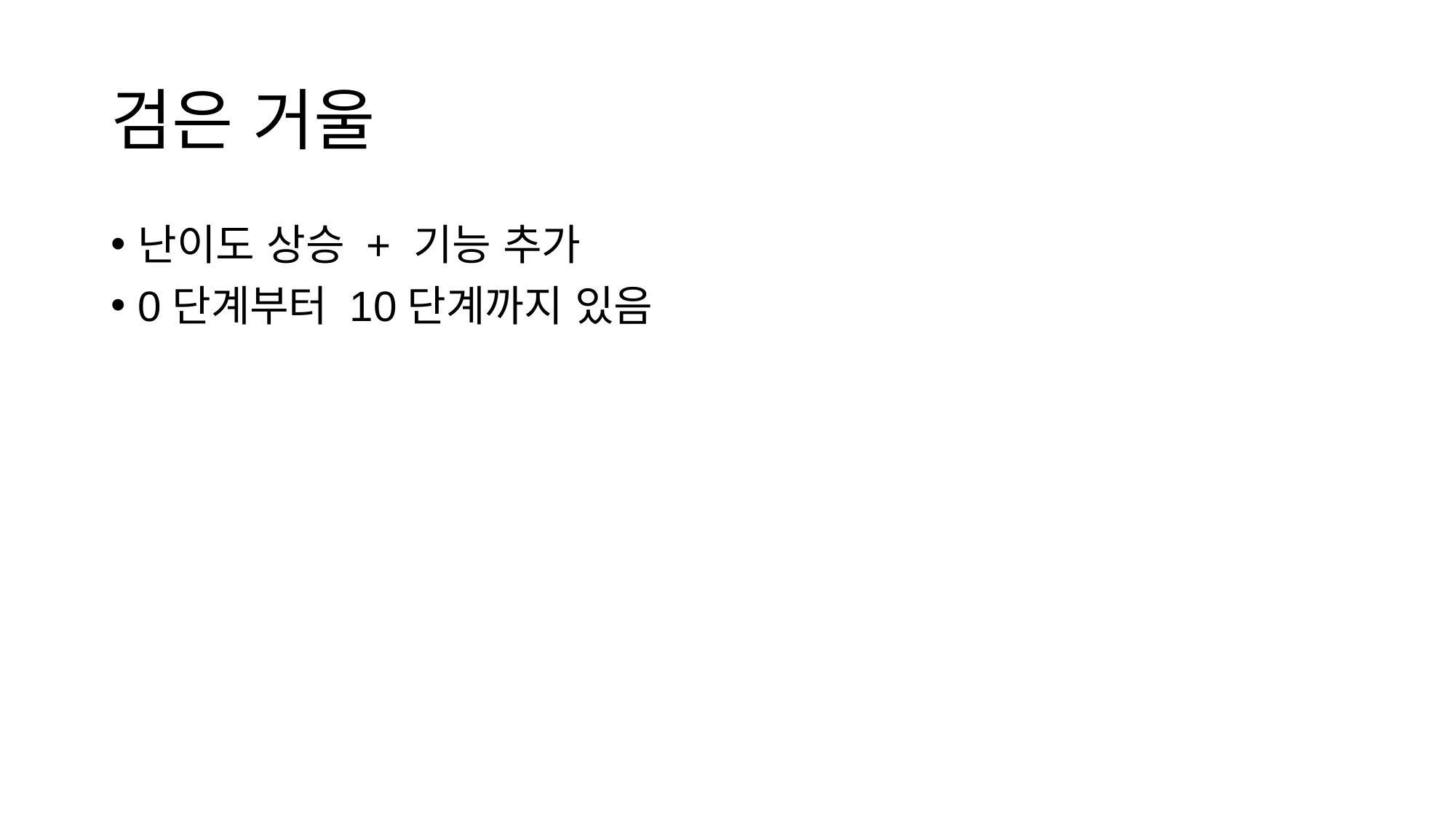

# 검은 거울
난이도 상승 + 기능 추가
0단계부터 10단계까지 있음